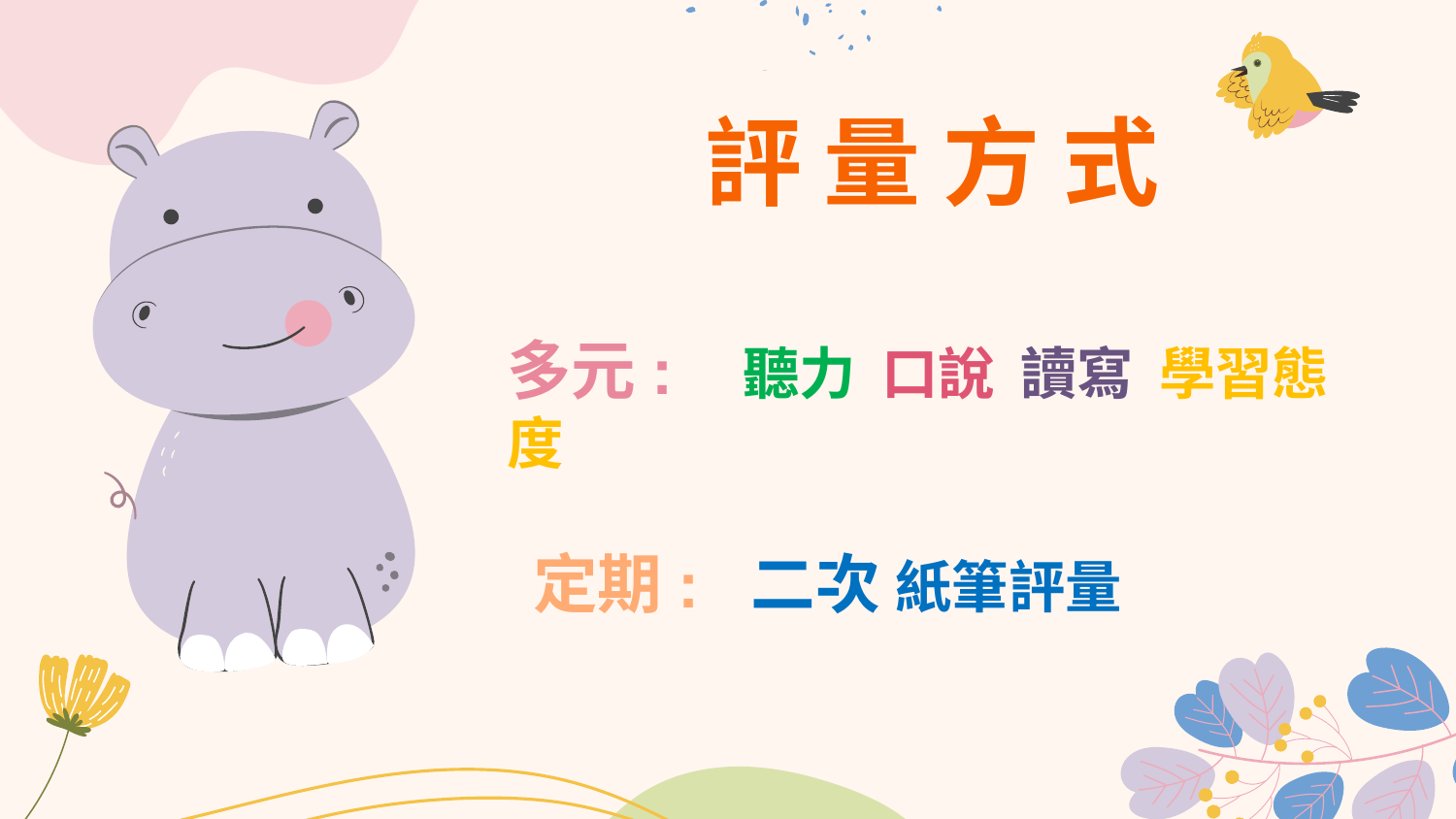

# 評 量 方 式

多元:   聽力  口說  讀寫  學習態度

 定期:  二次 紙筆評量